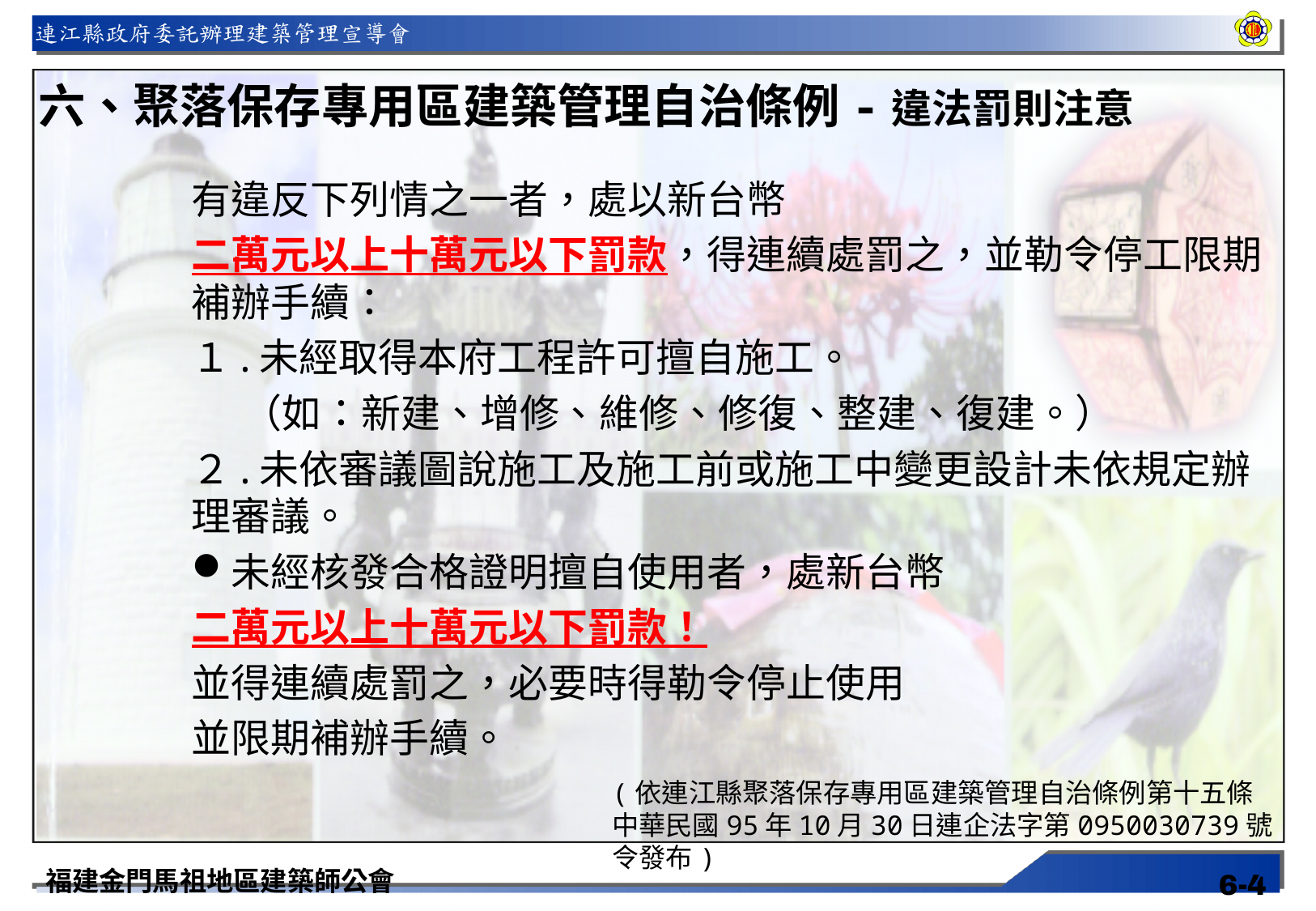

六、聚落保存專用區建築管理自治條例-違法罰則注意
有違反下列情之一者，處以新台幣
二萬元以上十萬元以下罰款，得連續處罰之，並勒令停工限期補辦手續：
１.未經取得本府工程許可擅自施工。
 　（如：新建、增修、維修、修復、整建、復建。）
２.未依審議圖說施工及施工前或施工中變更設計未依規定辦理審議。
未經核發合格證明擅自使用者，處新台幣
二萬元以上十萬元以下罰款！
並得連續處罰之，必要時得勒令停止使用
並限期補辦手續。

(依連江縣聚落保存專用區建築管理自治條例第十五條
中華民國95年10月30日連企法字第0950030739號令發布)
福建金門馬祖地區建築師公會
6-4